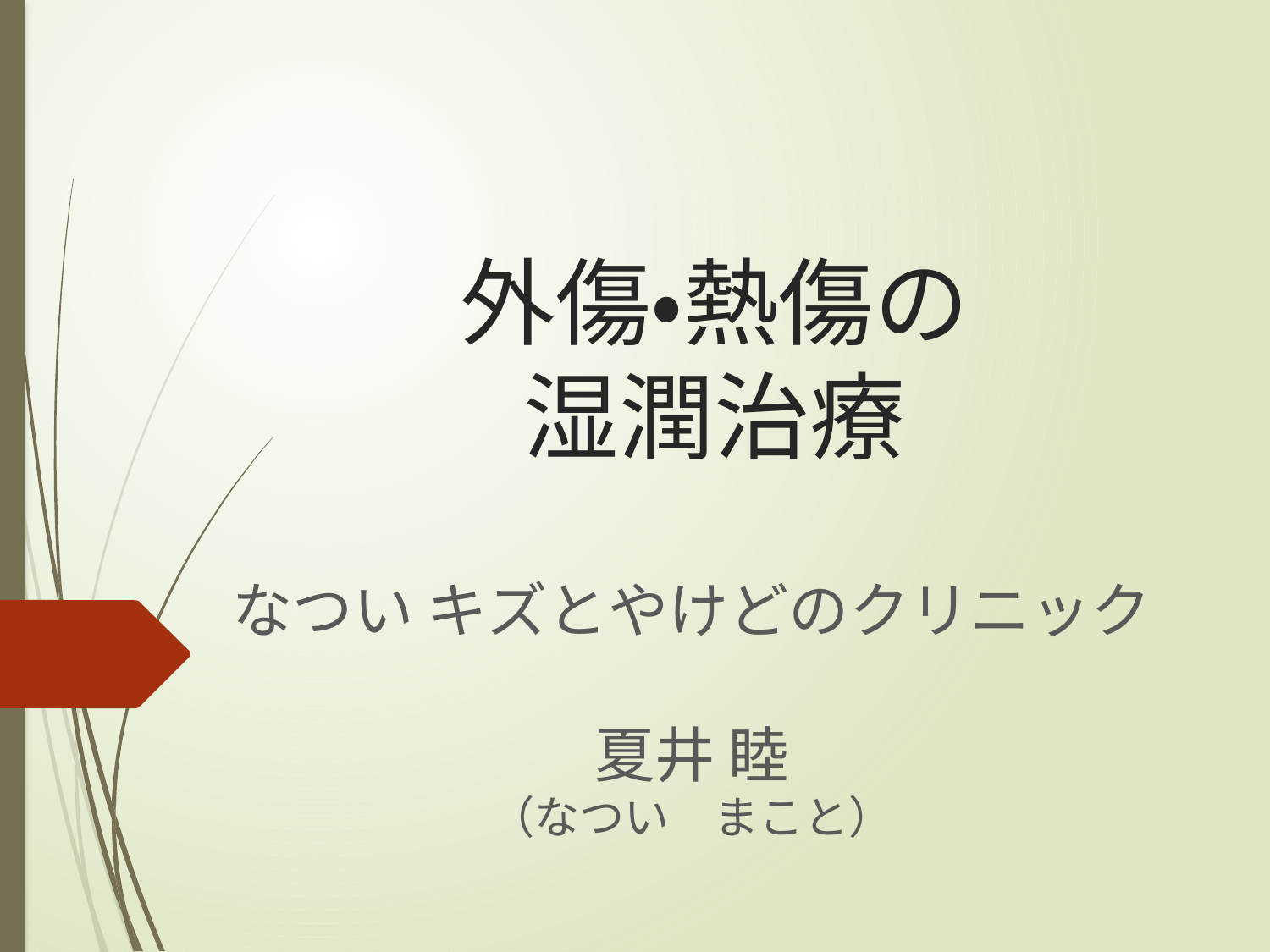

# 外傷・熱傷の 湿潤治療
なつい キズとやけどのクリニック
夏井 睦
（なつい　まこと）